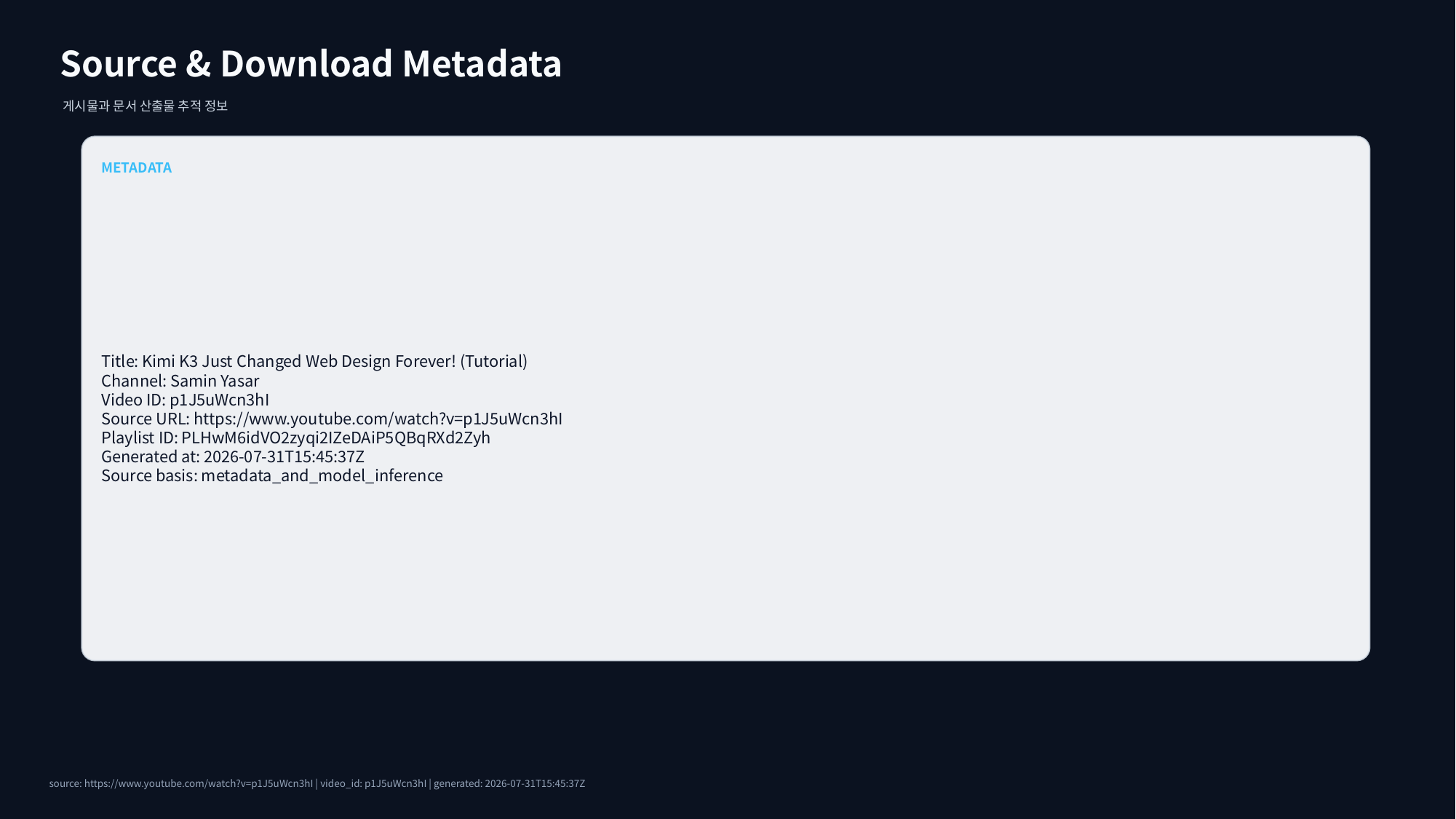

Source & Download Metadata
게시물과 문서 산출물 추적 정보

METADATA
Title: Kimi K3 Just Changed Web Design Forever! (Tutorial)
Channel: Samin Yasar
Video ID: p1J5uWcn3hI
Source URL: https://www.youtube.com/watch?v=p1J5uWcn3hI
Playlist ID: PLHwM6idVO2zyqi2IZeDAiP5QBqRXd2Zyh
Generated at: 2026-07-31T15:45:37Z
Source basis: metadata_and_model_inference
source: https://www.youtube.com/watch?v=p1J5uWcn3hI | video_id: p1J5uWcn3hI | generated: 2026-07-31T15:45:37Z